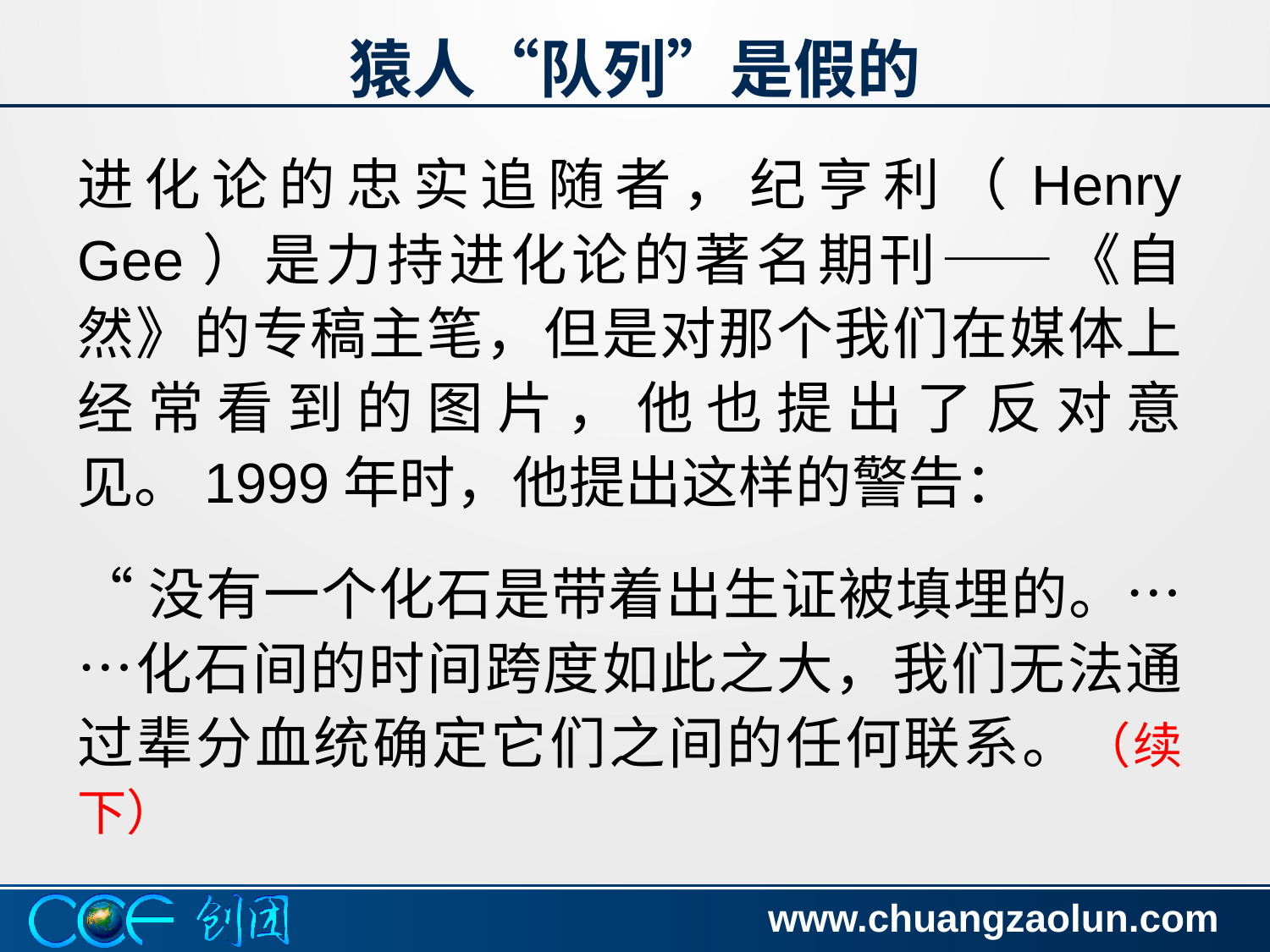

# Chimp to Man parade: Gee quote
猿人“队列”是假的
进化论的忠实追随者，纪亨利（Henry Gee）是力持进化论的著名期刊——《自然》的专稿主笔，但是对那个我们在媒体上经常看到的图片，他也提出了反对意见。1999年时，他提出这样的警告：

“没有一个化石是带着出生证被填埋的。……化石间的时间跨度如此之大，我们无法通过辈分血统确定它们之间的任何联系。（续下）